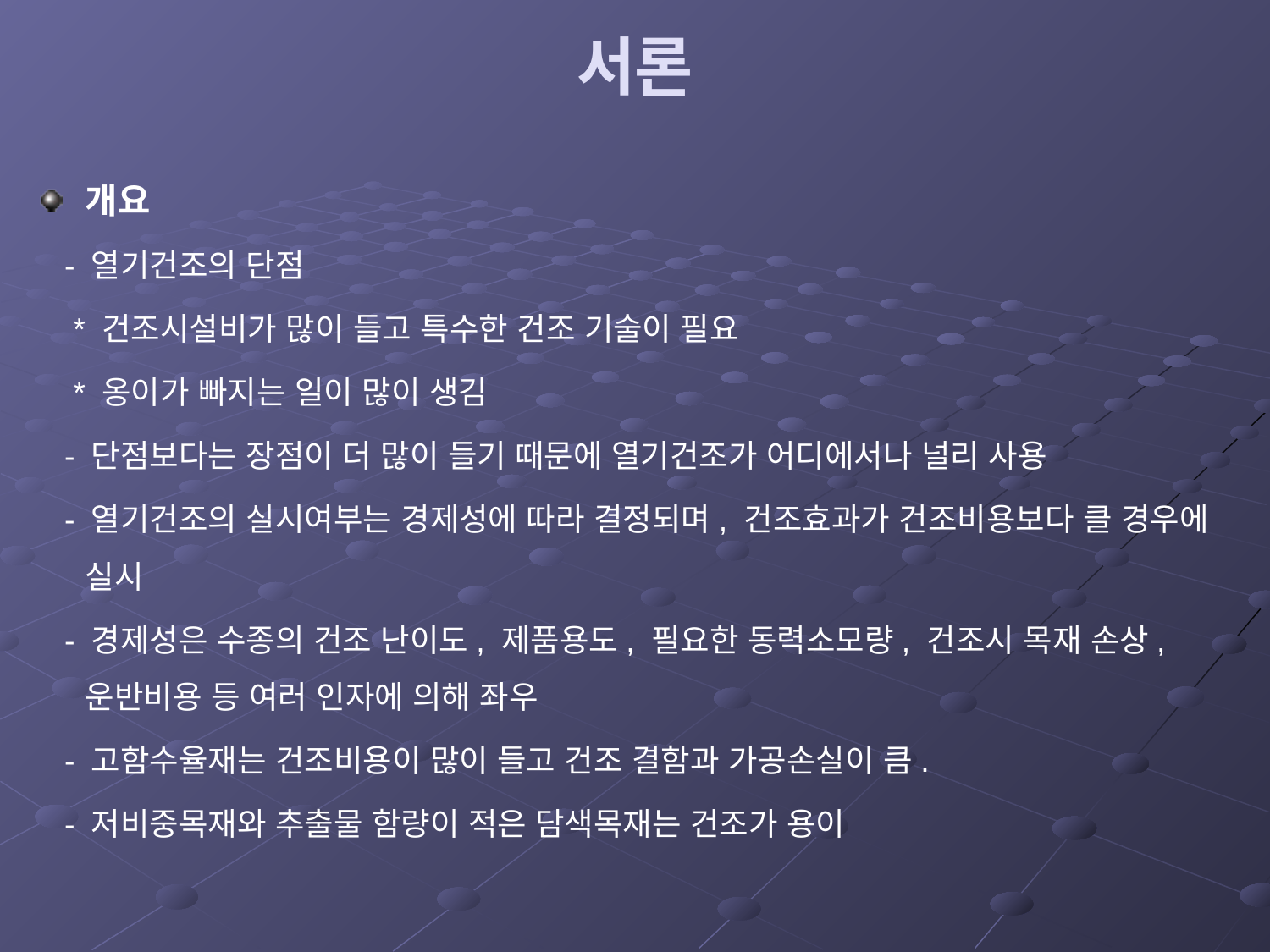

# 서론
개요
   - 열기건조의 단점
    * 건조시설비가 많이 들고 특수한 건조 기술이 필요
    * 옹이가 빠지는 일이 많이 생김
   - 단점보다는 장점이 더 많이 들기 때문에 열기건조가 어디에서나 널리 사용
   - 열기건조의 실시여부는 경제성에 따라 결정되며, 건조효과가 건조비용보다 클 경우에 실시
   - 경제성은 수종의 건조 난이도, 제품용도, 필요한 동력소모량, 건조시 목재 손상, 운반비용 등 여러 인자에 의해 좌우
   - 고함수율재는 건조비용이 많이 들고 건조 결함과 가공손실이 큼.
   - 저비중목재와 추출물 함량이 적은 담색목재는 건조가 용이